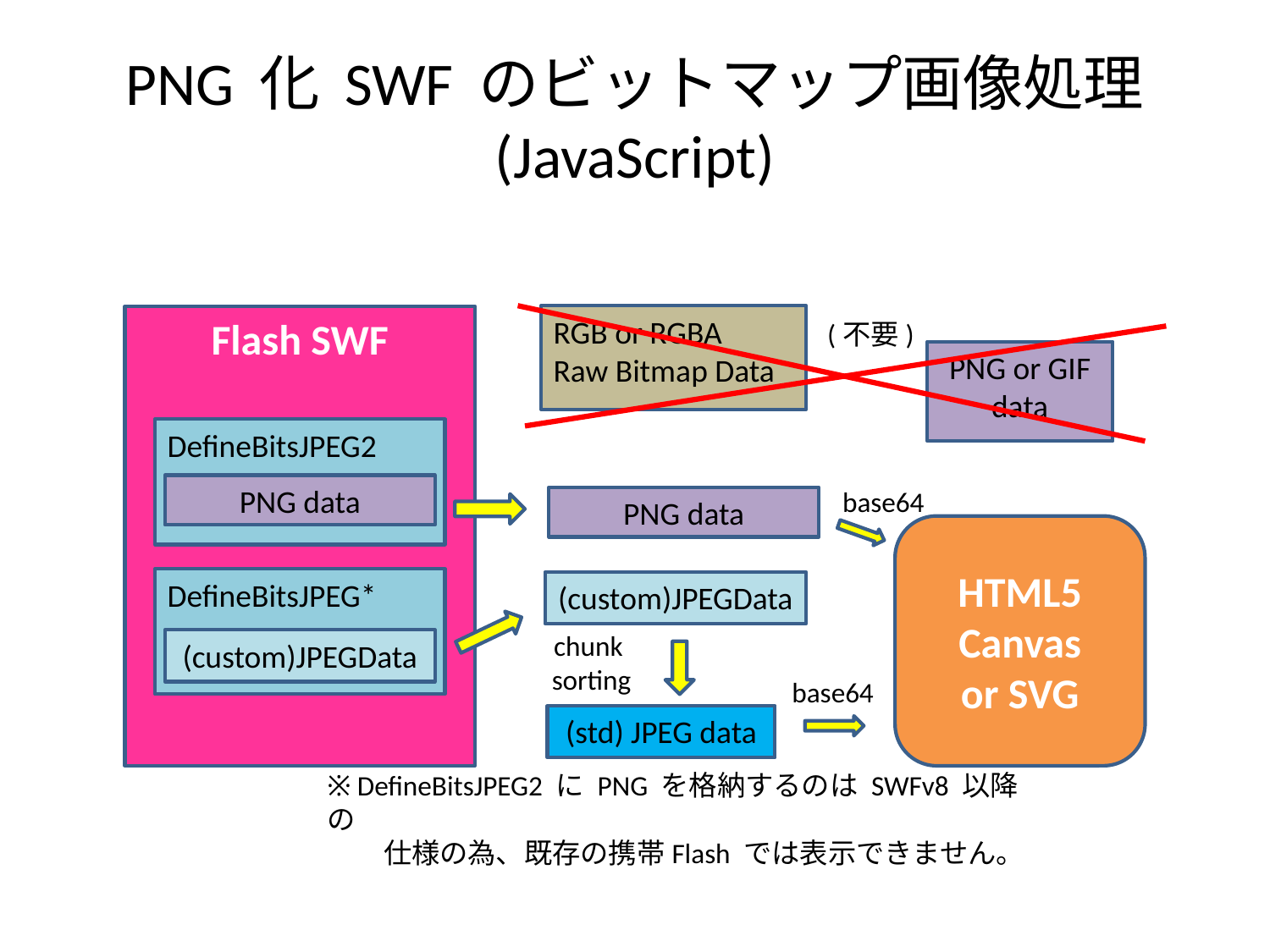

# PNG 化 SWF のビットマップ画像処理 (JavaScript)

RGB or RGBA
Raw Bitmap Data
Flash SWF
(不要)
PNG or GIF
data
DefineBitsJPEG2
PNG data
base64
PNG data

HTML5 Canvas
or SVG

DefineBitsJPEG*
(custom)JPEGData

(custom)JPEGData
chunk
sorting

base64
(std) JPEG data

※ DefineBitsJPEG2 に PNG を格納するのは SWFv8 以降の
　　仕様の為、既存の携帯Flash では表示できません。